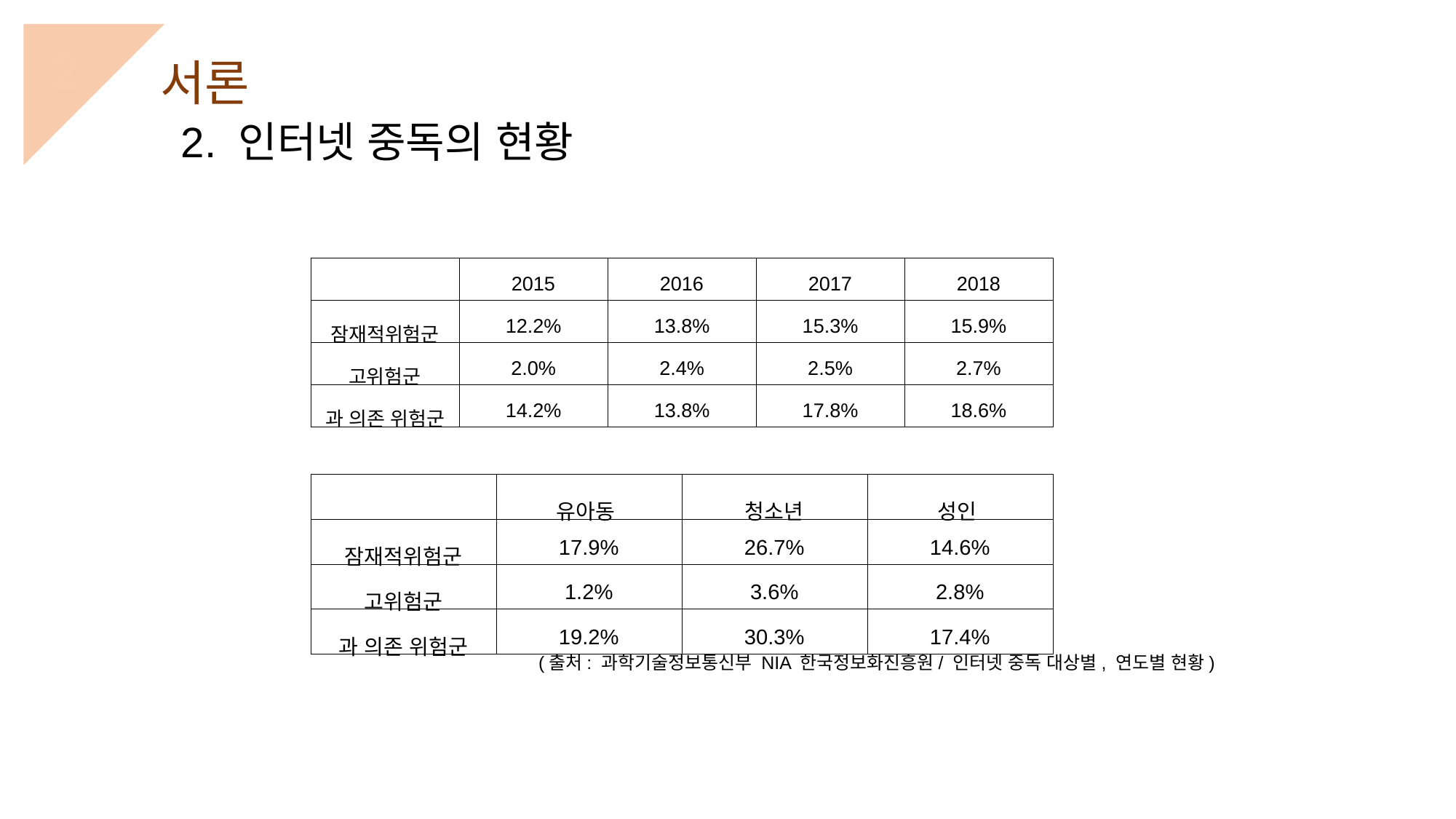

2
서론
2. 인터넷 중독의 현황
|  | 2015 | 2016 | 2017 | 2018 |
| --- | --- | --- | --- | --- |
| 잠재적위험군 | 12.2% | 13.8% | 15.3% | 15.9% |
| 고위험군 | 2.0% | 2.4% | 2.5% | 2.7% |
| 과 의존 위험군 | 14.2% | 13.8% | 17.8% | 18.6% |
|  | 유아동 | 청소년 | 성인 |
| --- | --- | --- | --- |
| 잠재적위험군 | 17.9% | 26.7% | 14.6% |
| 고위험군 | 1.2% | 3.6% | 2.8% |
| 과 의존 위험군 | 19.2% | 30.3% | 17.4% |
(출처: 과학기술정보통신부 NIA 한국정보화진흥원/ 인터넷 중독 대상별, 연도별 현황)